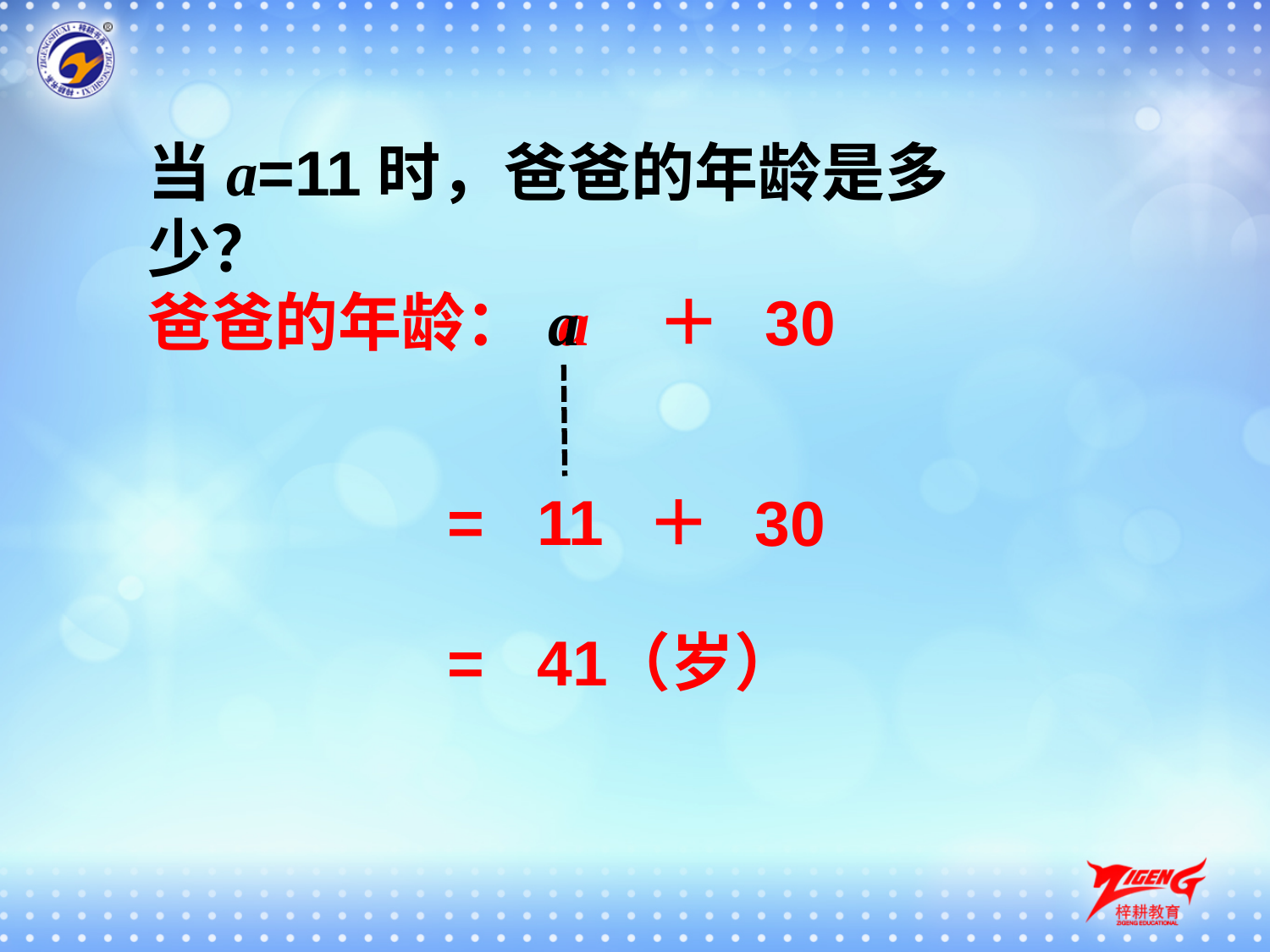

当a=11时，爸爸的年龄是多少？
爸爸的年龄： a   ＋  30
a
=   11
＋  30
（岁）
=   41